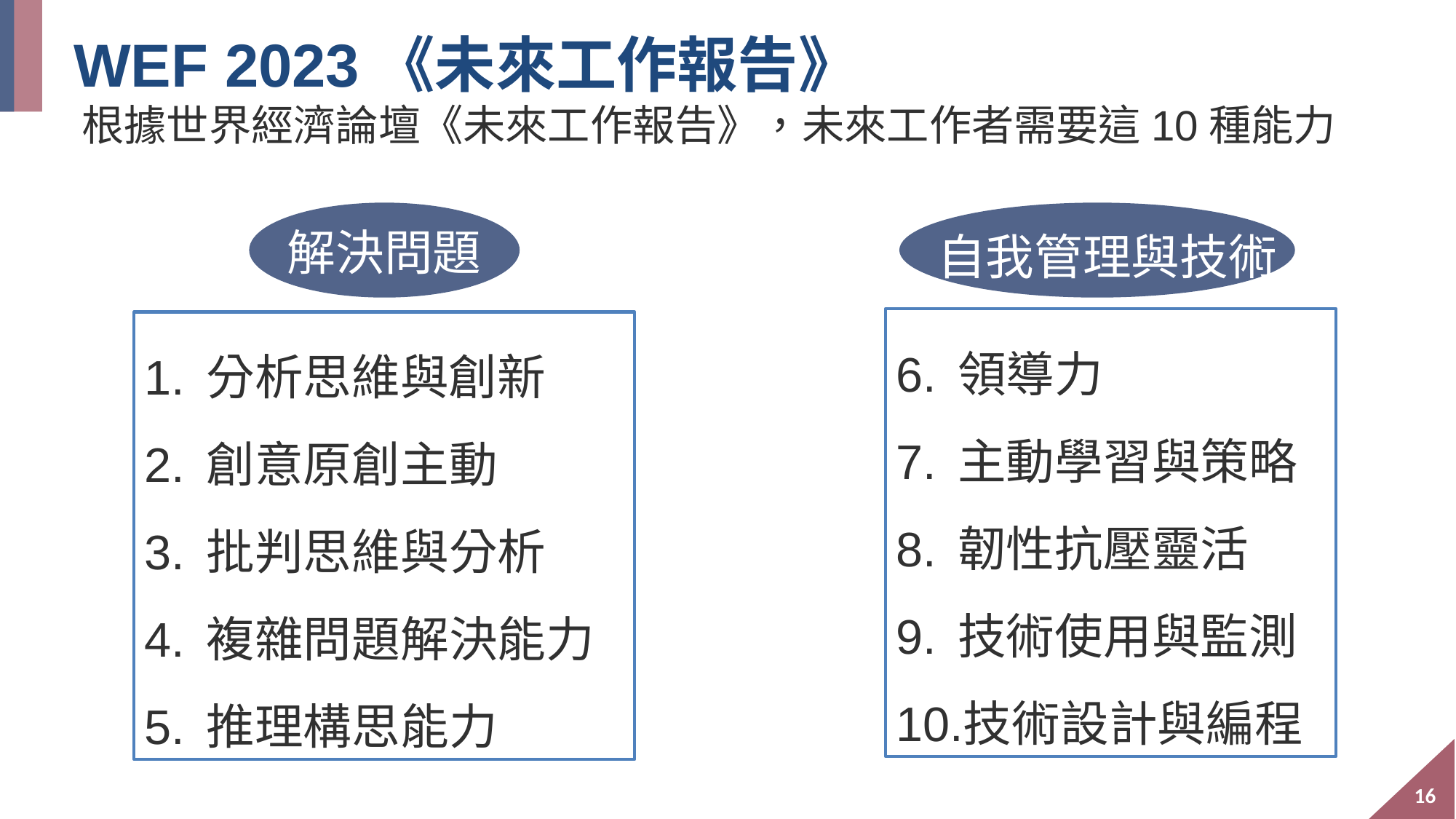

# WEF 2023《未來工作報告》
根據世界經濟論壇《未來工作報告》，未來工作者需要這10種能力

解決問題
自我管理與技術
領導力
主動學習與策略
韌性抗壓靈活
技術使用與監測
技術設計與編程
分析思維與創新
創意原創主動
批判思維與分析
複雜問題解決能力
推理構思能力
16